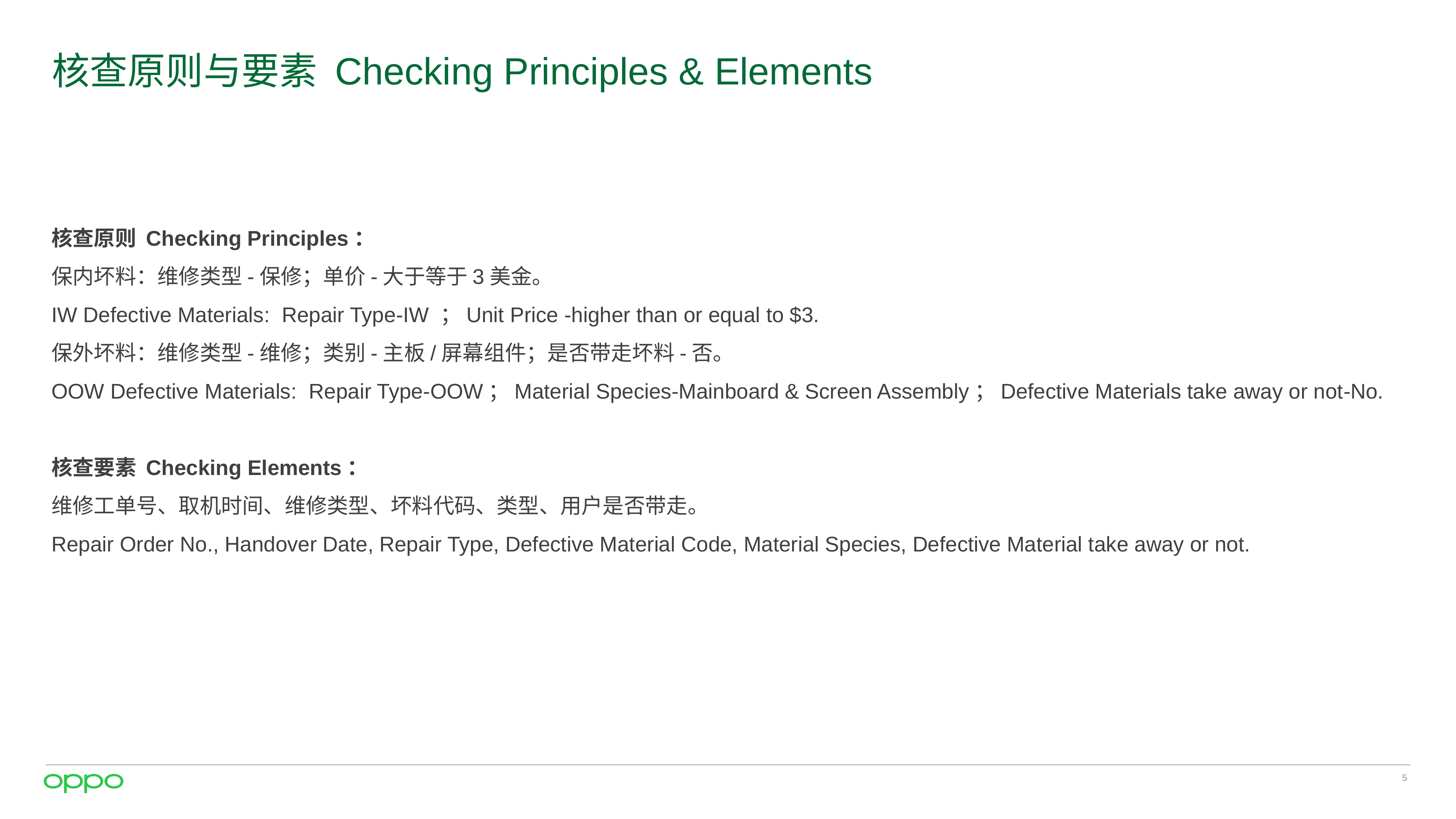

# 核查原则与要素 Checking Principles & Elements
核查原则 Checking Principles：
保内坏料：维修类型-保修；单价-大于等于3美金。
IW Defective Materials:  Repair Type-IW ；Unit Price -higher than or equal to $3.
保外坏料：维修类型-维修；类别-主板/屏幕组件；是否带走坏料-否。
OOW Defective Materials:  Repair Type-OOW；Material Species-Mainboard & Screen Assembly；Defective Materials take away or not-No.

核查要素 Checking Elements：
维修工单号、取机时间、维修类型、坏料代码、类型、用户是否带走。
Repair Order No., Handover Date, Repair Type, Defective Material Code, Material Species, Defective Material take away or not.